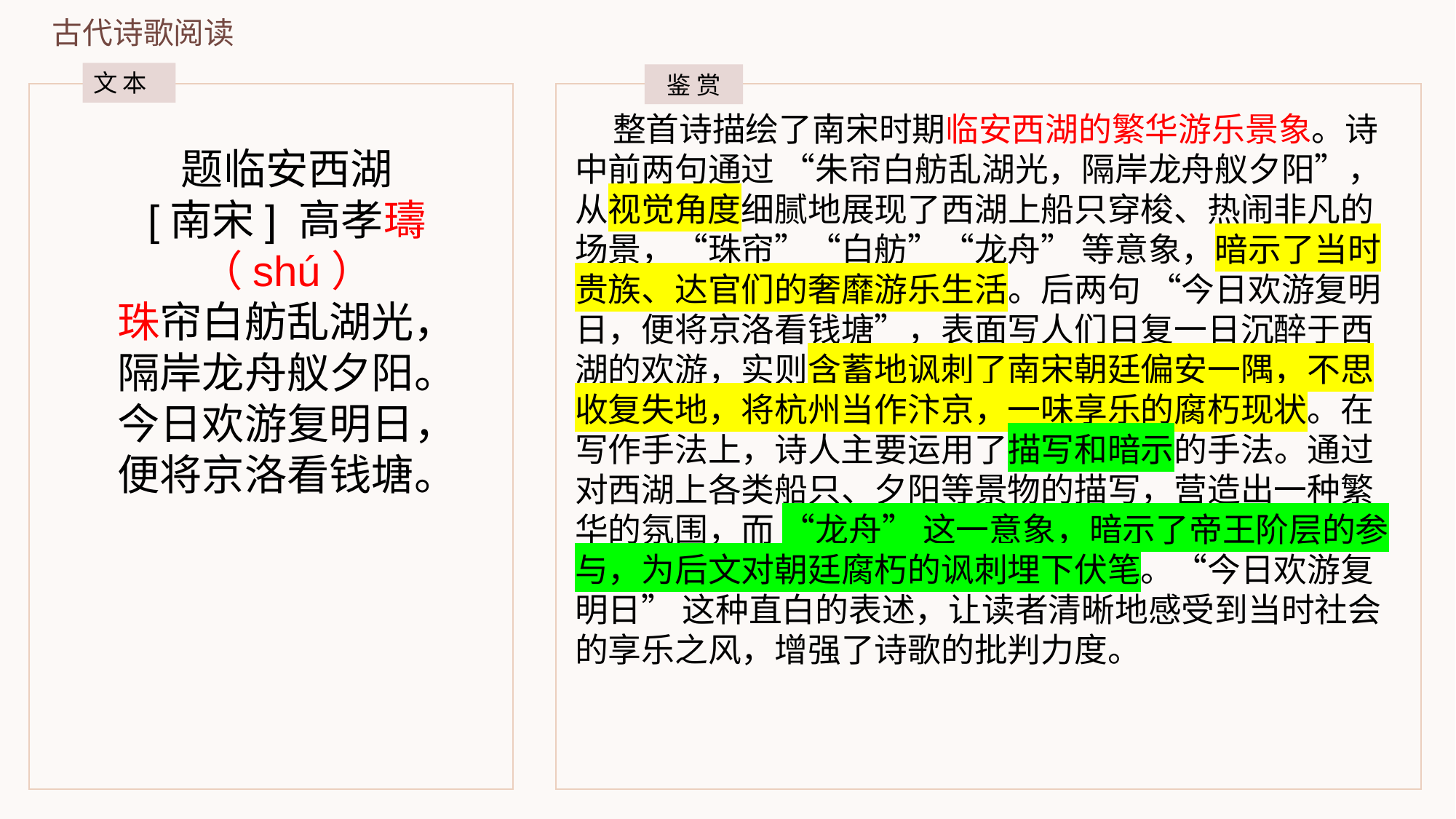

古代诗歌阅读
文 本
鉴 赏

    整首诗描绘了南宋时期临安西湖的繁华游乐景象。诗中前两句通过 “朱帘白舫乱湖光，隔岸龙舟舣夕阳”，从视觉角度细腻地展现了西湖上船只穿梭、热闹非凡的场景，“珠帘”“白舫”“龙舟” 等意象，暗示了当时贵族、达官们的奢靡游乐生活。后两句 “今日欢游复明日，便将京洛看钱塘”，表面写人们日复一日沉醉于西湖的欢游，实则含蓄地讽刺了南宋朝廷偏安一隅，不思收复失地，将杭州当作汴京，一味享乐的腐朽现状。在写作手法上，诗人主要运用了描写和暗示的手法。通过对西湖上各类船只、夕阳等景物的描写，营造出一种繁华的氛围，而 “龙舟” 这一意象，暗示了帝王阶层的参与，为后文对朝廷腐朽的讽刺埋下伏笔。“今日欢游复明日” 这种直白的表述，让读者清晰地感受到当时社会的享乐之风，增强了诗歌的批判力度。
题临安西湖
[南宋] 高孝璹（shú）
珠帘白舫乱湖光，
隔岸龙舟舣夕阳。
今日欢游复明日，
便将京洛看钱塘。